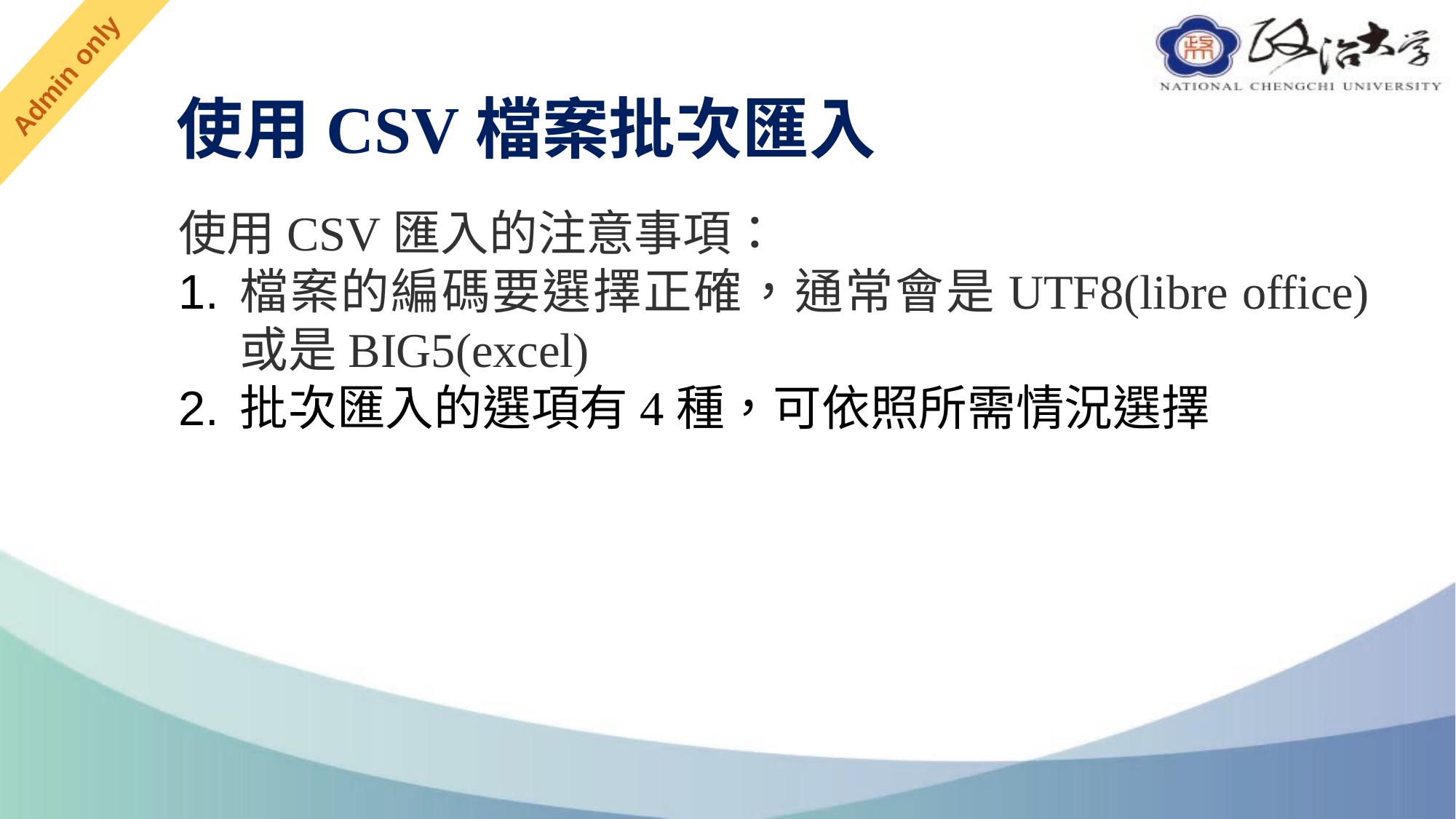

Admin only
# 使用CSV檔案批次匯入
使用CSV匯入的注意事項：
檔案的編碼要選擇正確，通常會是UTF8(libre office)或是BIG5(excel)
批次匯入的選項有4種，可依照所需情況選擇